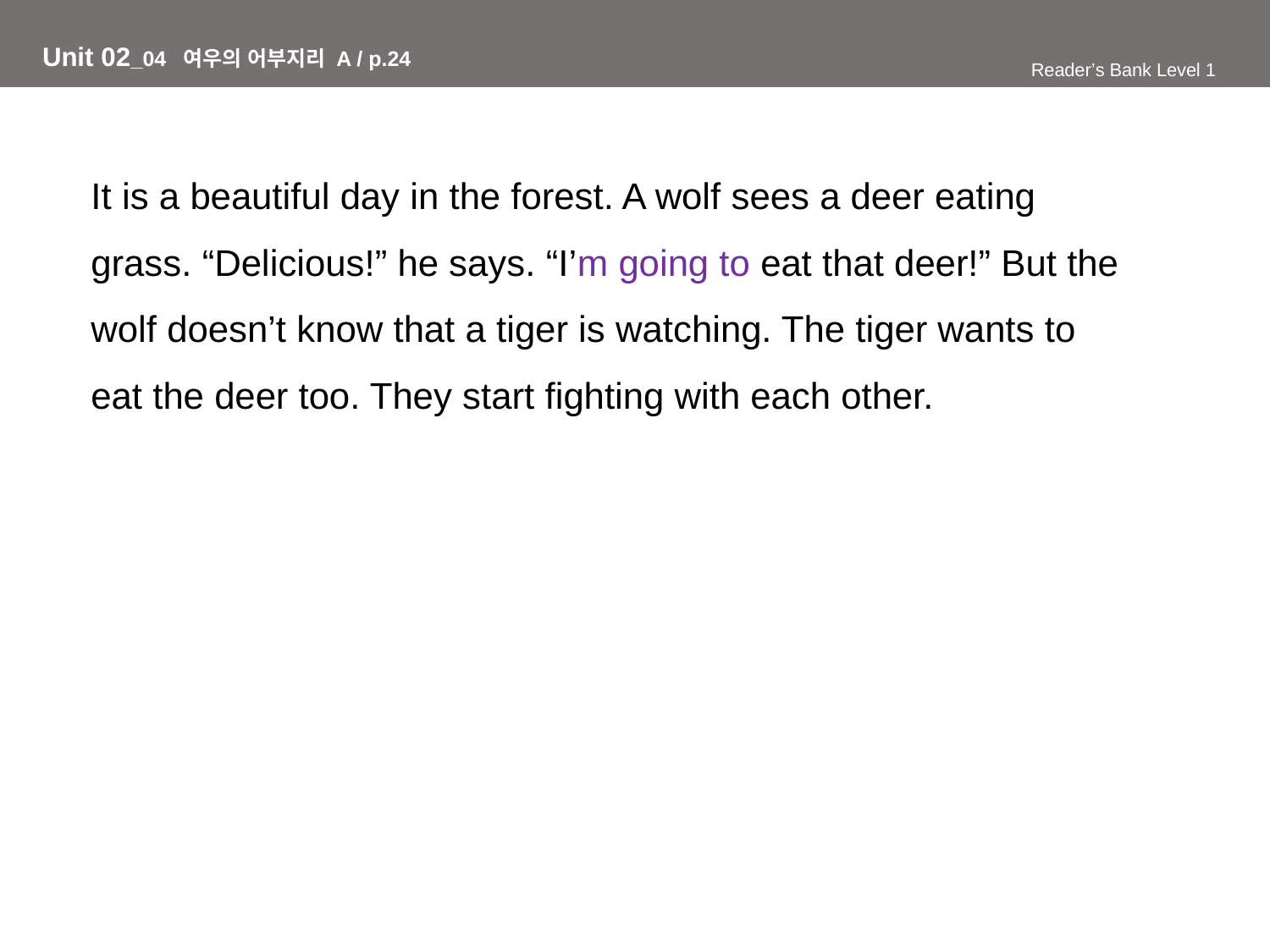

Unit 02_04  여우의 어부지리 A / p.24
Reader’s Bank Level 1

It is a beautiful day in the forest. A wolf sees a deer eating
grass. “Delicious!” he says. “I’m going to eat that deer!” But the
wolf doesn’t know that a tiger is watching. The tiger wants to
eat the deer too. They start fighting with each other.
Reader’s Bank Level 1